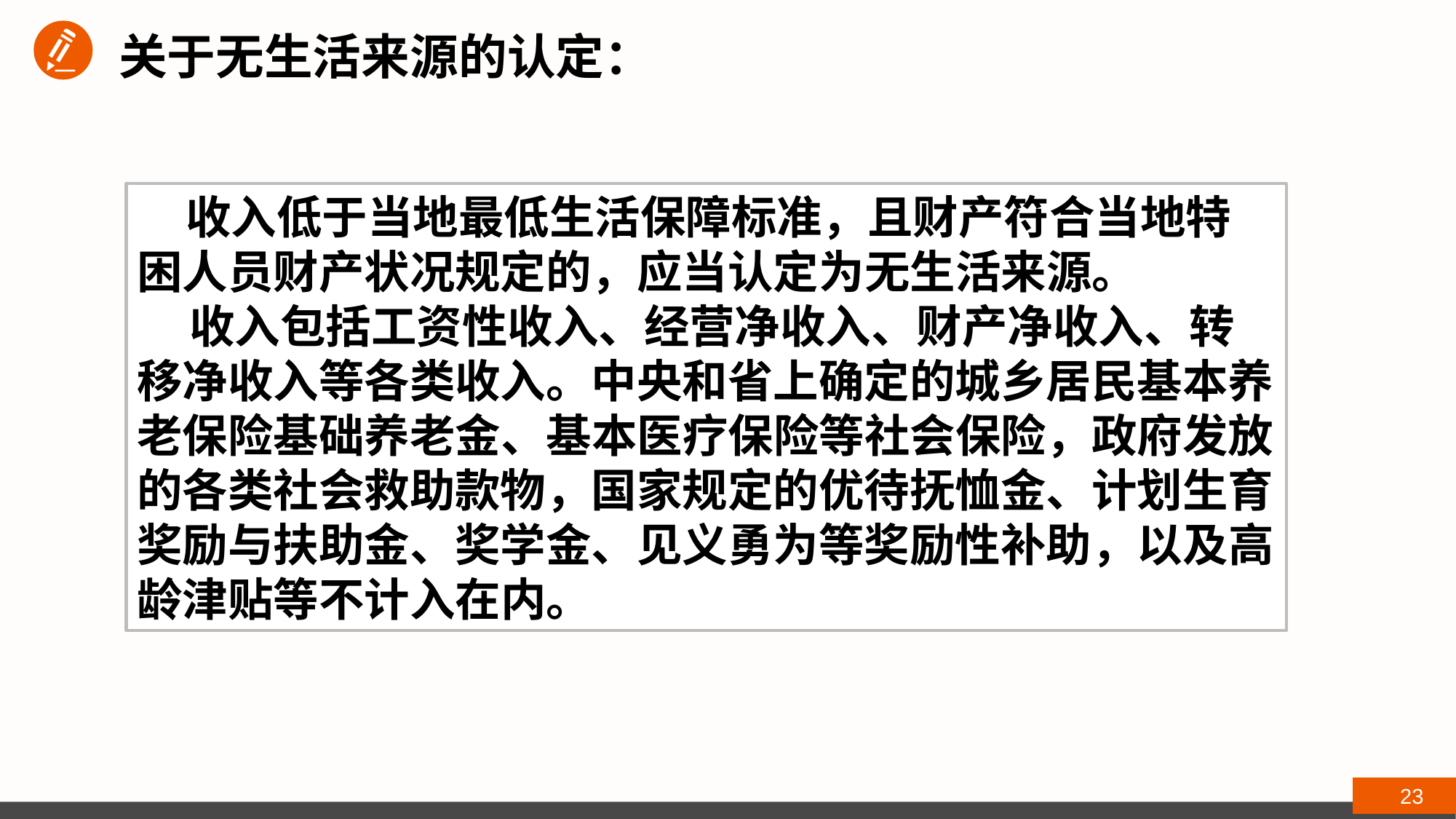

关于无生活来源的认定：
    收入低于当地最低生活保障标准，且财产符合当地特困人员财产状况规定的，应当认定为无生活来源。
    收入包括工资性收入、经营净收入、财产净收入、转移净收入等各类收入。中央和省上确定的城乡居民基本养老保险基础养老金、基本医疗保险等社会保险，政府发放的各类社会救助款物，国家规定的优待抚恤金、计划生育奖励与扶助金、奖学金、见义勇为等奖励性补助，以及高龄津贴等不计入在内。